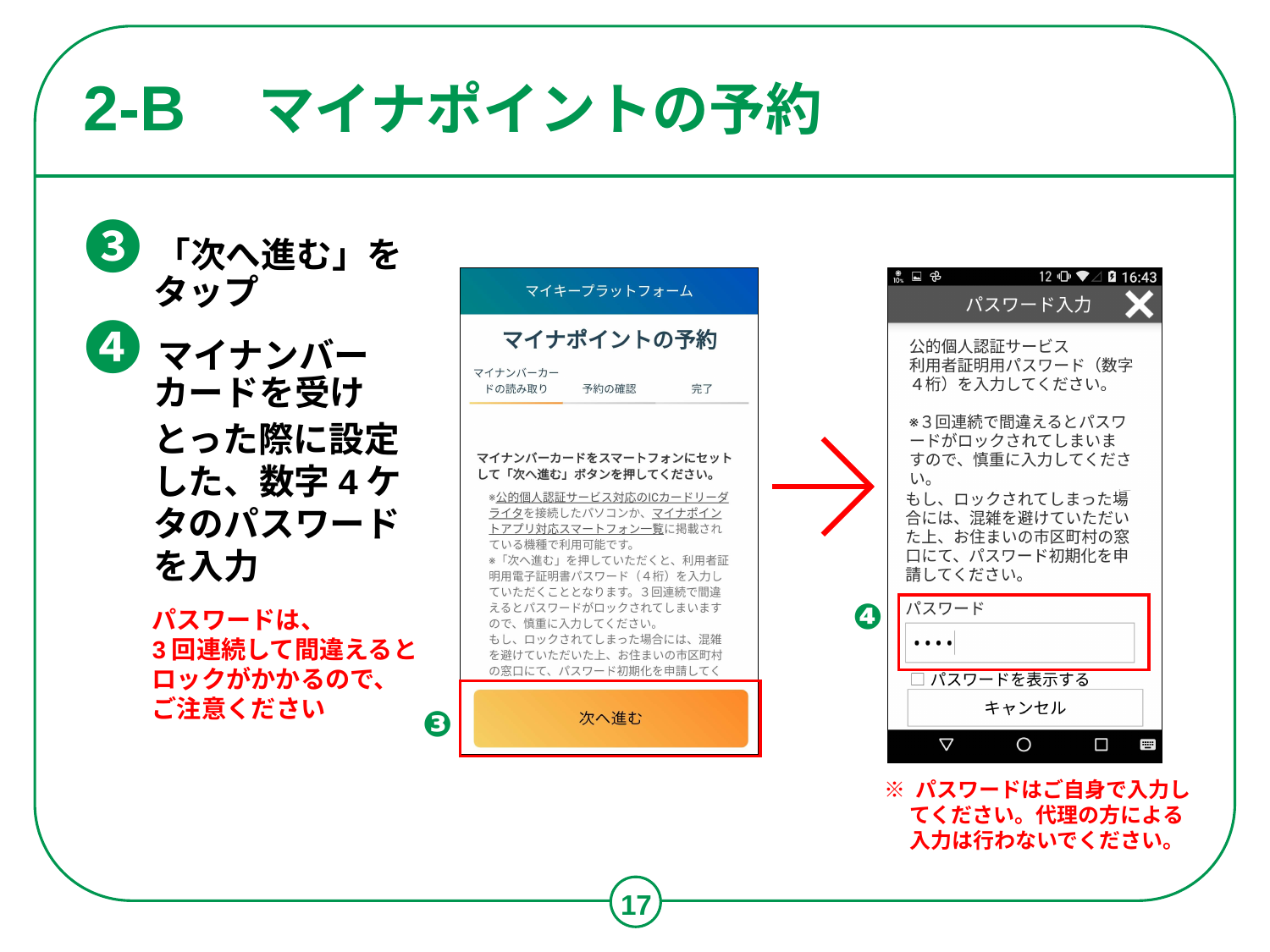

# マイナポイントの予約
2-B
❸「次へ進む」を
	タップ
❹ マイナンバー
	カードを受け
	とった際に設定した、数字4ケタのパスワードを入力

❹

パスワードは、
3回連続して間違えると
ロックがかかるので、
ご注意ください

❸

※ パスワードはご自身で入力してください。代理の方による入力は行わないでください。